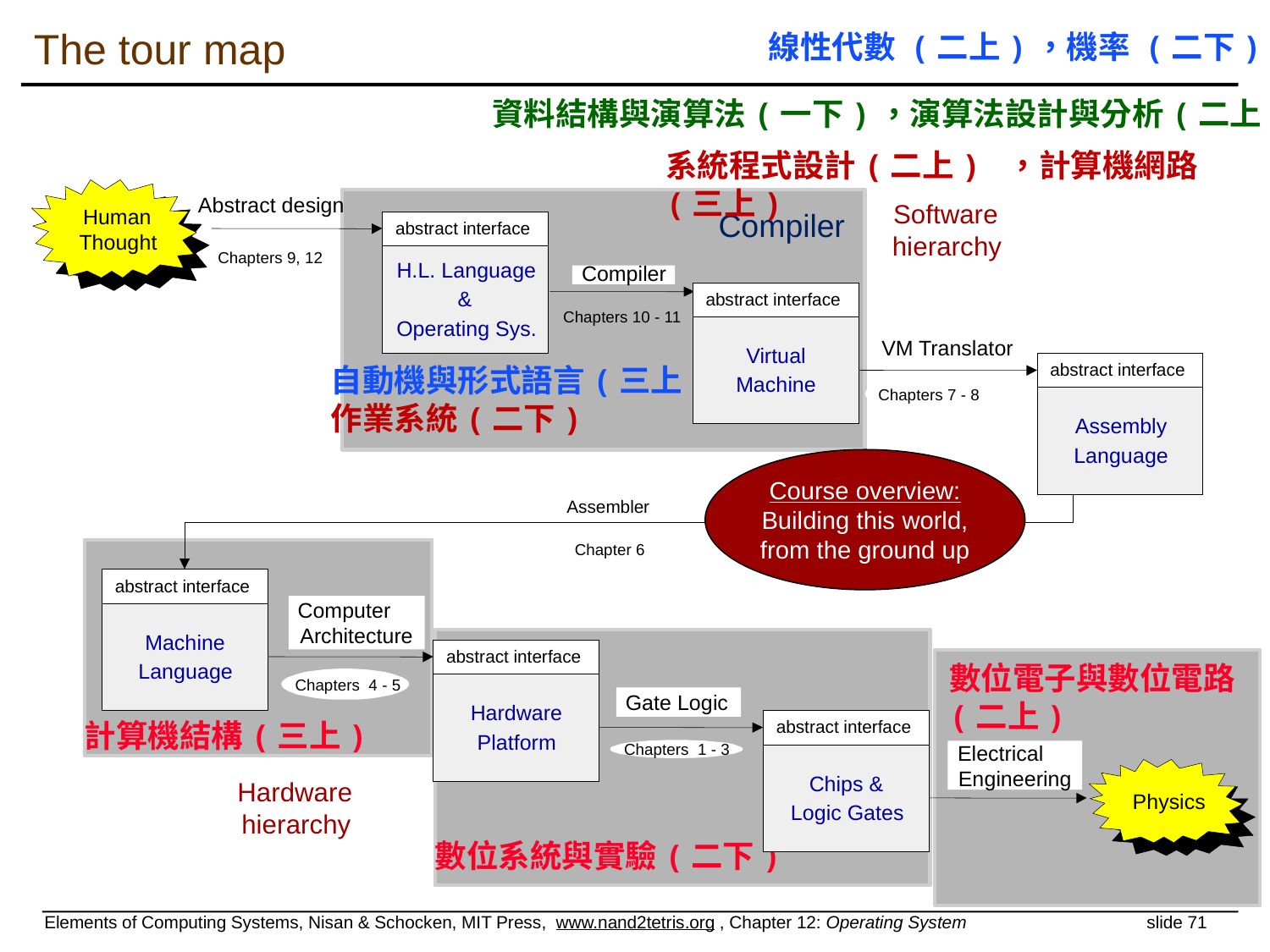

# The tour map
線性代數 (二上)，機率 (二下)
資料結構與演算法(一下)，演算法設計與分析(二上)
系統程式設計(二上) ，計算機網路(三上)

Abstract design

Human

Thought

Chapters 9, 12

Software
hierarchy

abstract interface

Assembly
Language

abstract interface

H.L. Language
&
Operating Sys.
Compiler

Chapters 10 - 11

abstract interface

Virtual
Machine
VM Translator

Chapters 7 - 8

Assembler

Chapter 6

abstract interface

Machine
Language

Hardware
hierarchy

Computer
Architecture

Chapters  4 - 5

abstract interface

Hardware
Platform

Gate Logic

Chapters  1 - 3

abstract interface

Chips &
Logic Gates
Electrical

Engineering

Physics

Compiler
自動機與形式語言(三上)
作業系統(二下)
Course overview:
Building this world,
from the ground up

計算機結構(三上)

數位系統與實驗(二下)

數位電子與數位電路
(二上)